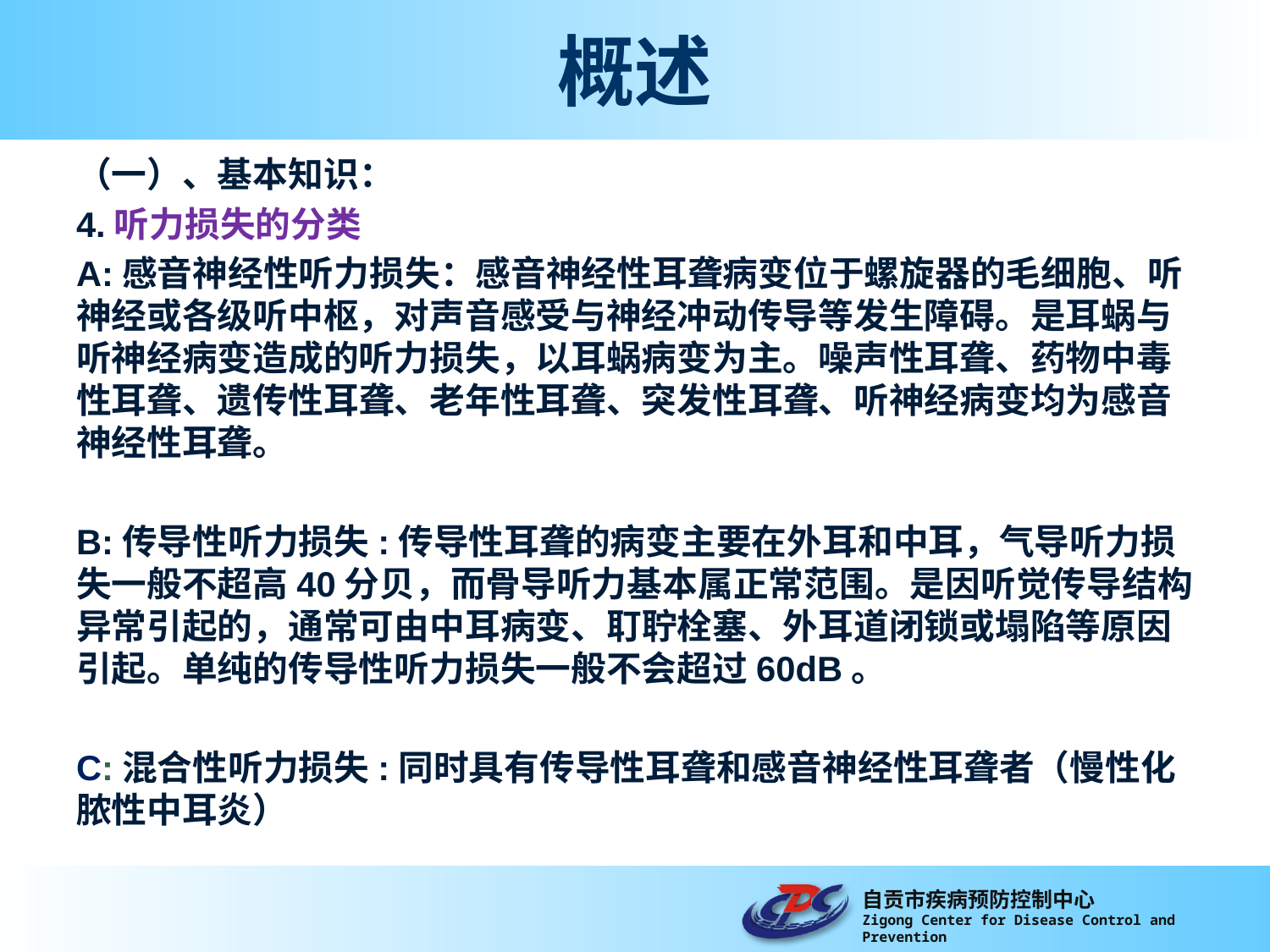

# 概述
（一）、基本知识：
4.听力损失的分类
A:感音神经性听力损失：感音神经性耳聋病变位于螺旋器的毛细胞、听神经或各级听中枢，对声音感受与神经冲动传导等发生障碍。是耳蜗与听神经病变造成的听力损失，以耳蜗病变为主。噪声性耳聋、药物中毒性耳聋、遗传性耳聋、老年性耳聋、突发性耳聋、听神经病变均为感音神经性耳聋。

B:传导性听力损失:传导性耳聋的病变主要在外耳和中耳，气导听力损失一般不超高40分贝，而骨导听力基本属正常范围。是因听觉传导结构异常引起的，通常可由中耳病变、耵聍栓塞、外耳道闭锁或塌陷等原因引起。单纯的传导性听力损失一般不会超过60dB。

C:混合性听力损失:同时具有传导性耳聋和感音神经性耳聋者（慢性化脓性中耳炎）
24